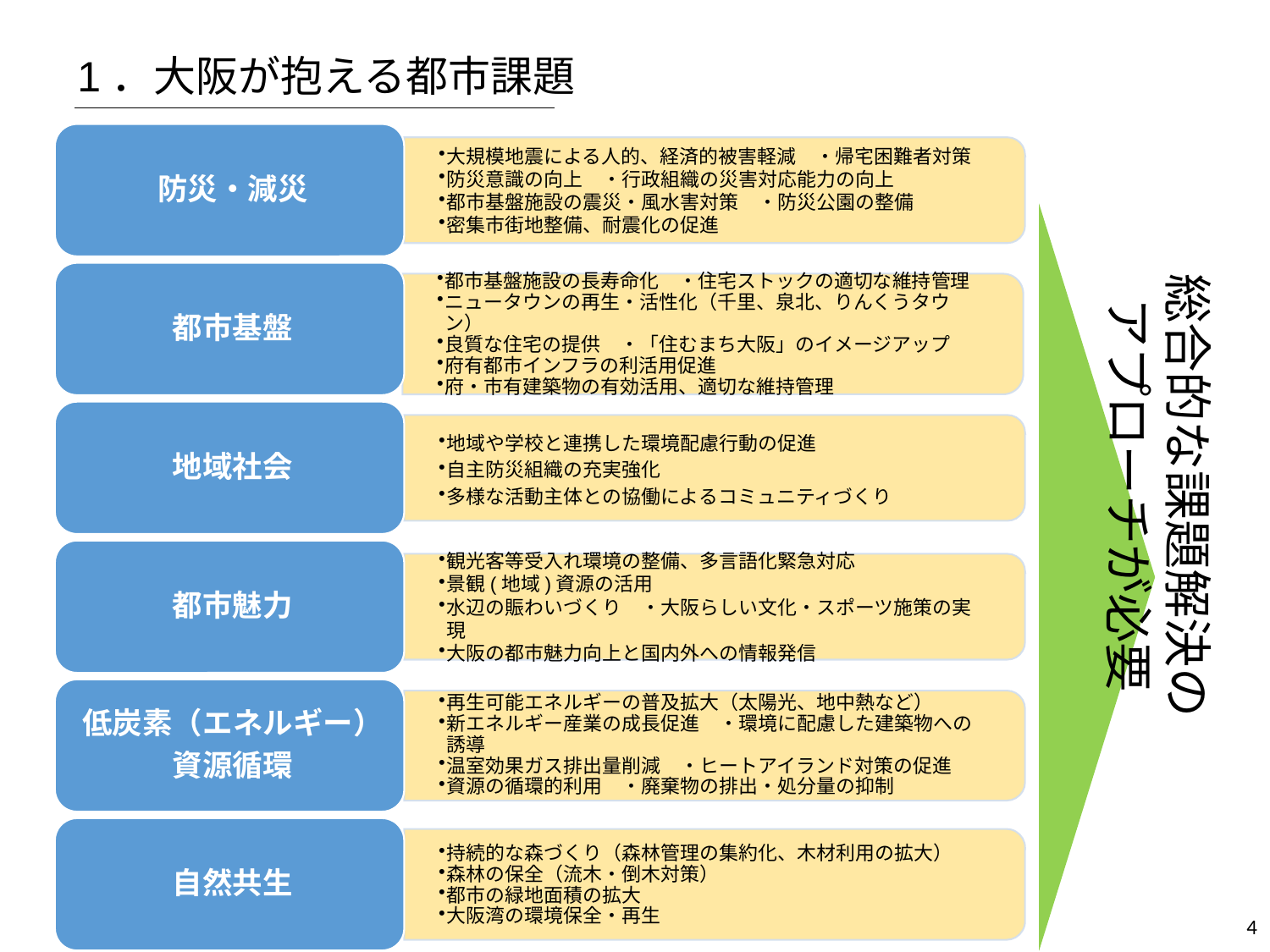

1．大阪が抱える都市課題
総合的な課題解決の
アプローチが必要
大規模地震による人的、経済的被害軽減　・帰宅困難者対策
防災意識の向上　・行政組織の災害対応能力の向上
都市基盤施設の震災・風水害対策　・防災公園の整備
密集市街地整備、耐震化の促進
防災・減災
都市基盤施設の長寿命化　・住宅ストックの適切な維持管理
ニュータウンの再生・活性化（千里、泉北、りんくうタウン）
良質な住宅の提供　・「住むまち大阪」のイメージアップ
府有都市インフラの利活用促進
府・市有建築物の有効活用、適切な維持管理
都市基盤
地域や学校と連携した環境配慮行動の促進
自主防災組織の充実強化
多様な活動主体との協働によるコミュニティづくり
地域社会
観光客等受入れ環境の整備、多言語化緊急対応
景観(地域)資源の活用
水辺の賑わいづくり　・大阪らしい文化・スポーツ施策の実現
大阪の都市魅力向上と国内外への情報発信
都市魅力
再生可能エネルギーの普及拡大（太陽光、地中熱など）
新エネルギー産業の成長促進　・環境に配慮した建築物への誘導
温室効果ガス排出量削減　・ヒートアイランド対策の促進
資源の循環的利用　・廃棄物の排出・処分量の抑制
低炭素（エネルギー）
資源循環

持続的な森づくり（森林管理の集約化、木材利用の拡大）
森林の保全（流木・倒木対策）
都市の緑地面積の拡大
大阪湾の環境保全・再生

自然共生

4